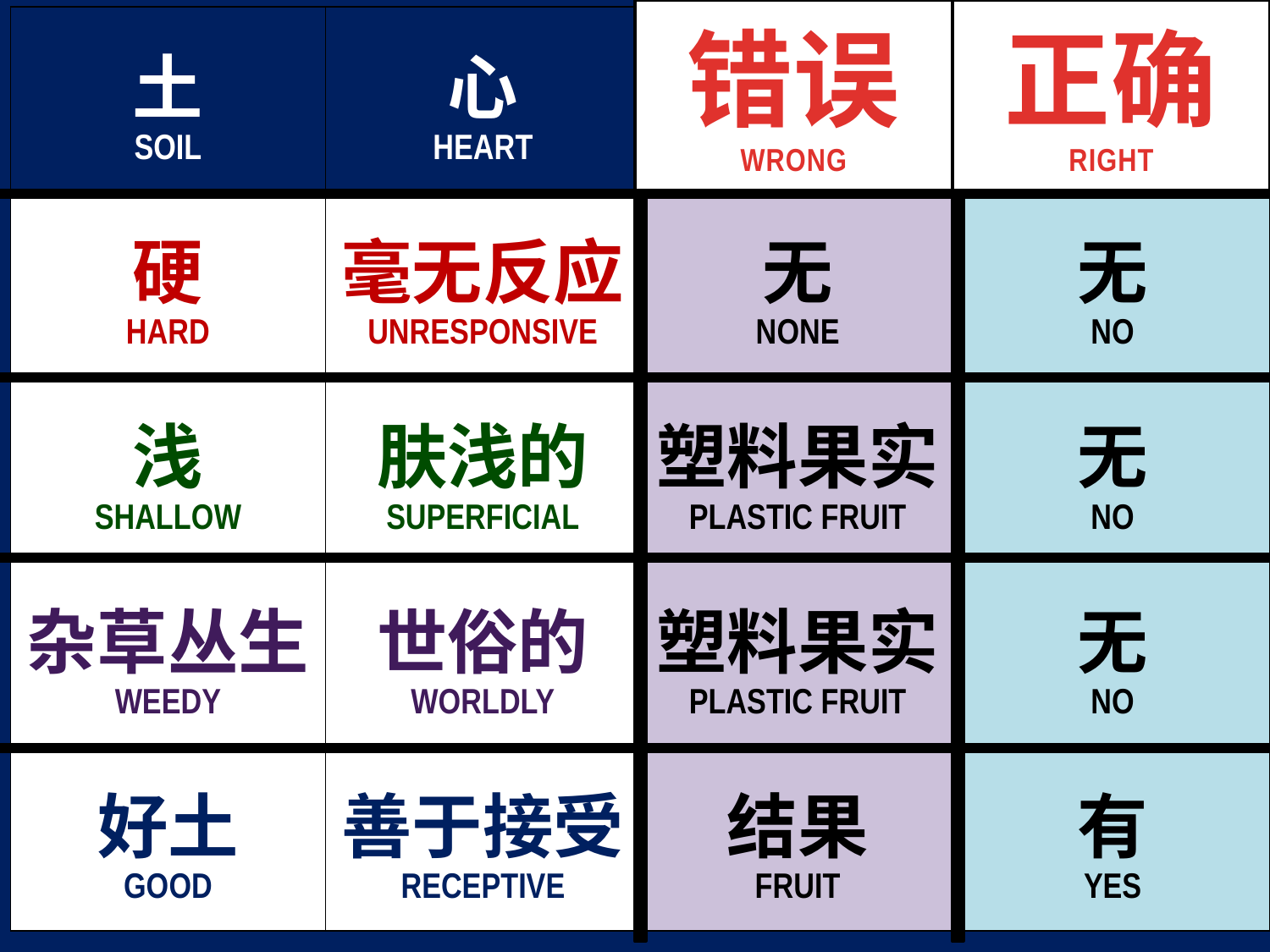

错误
WRONG
易信
主义
EASY BELIEVISM
主权
救恩
LORDSHIP
正确
RIGHT
| 土 SOIL | 心 HEART | 迹象 SIGNS | 根 ROOTS |
| --- | --- | --- | --- |
| 硬 HARD | 毫无反应 UNRESPONSIVE | 无 NONE | 无 NO |
| 浅 SHALLOW | 肤浅的 SUPERFICIAL | 塑料果实 PLASTIC FRUIT | 无 NO |
| 杂草丛生 WEEDY | 世俗的 WORLDLY | 塑料果实 PLASTIC FRUIT | 无 NO |
| 好土 GOOD | 善于接受 RECEPTIVE | 结果 FRUIT | 有 YES |